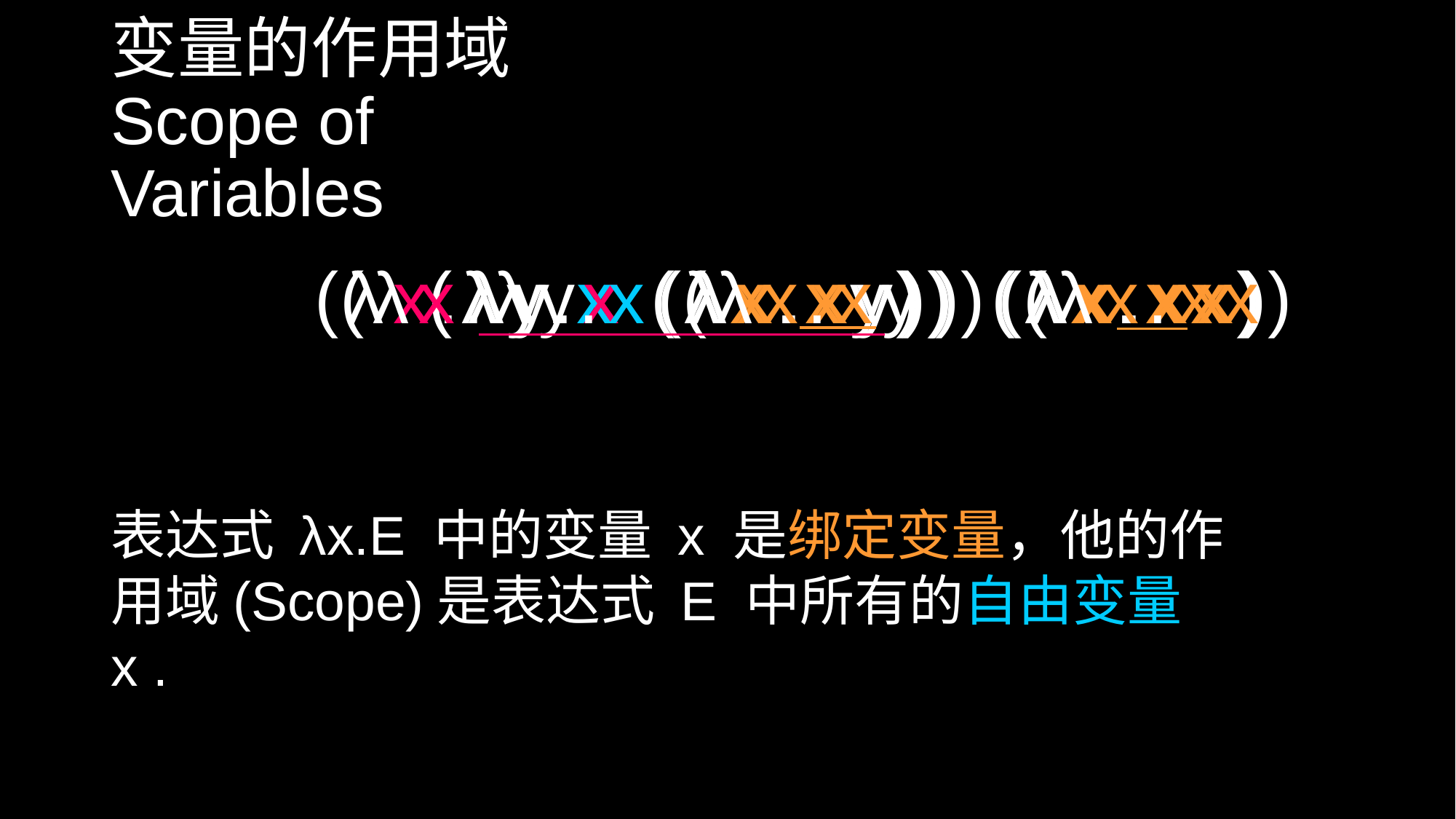

# 变量的作用域 Scope of Variables
(λx.λy.x (λx.xy)) (λx.xx)
(λx.λy.x (λx.xy)) (λx.xx)
(λy.x (λx.xy)) (λx.xx)
表达式 λx.E 中的变量 x 是绑定变量，他的作用域(Scope)是表达式 E 中所有的自由变量 x .